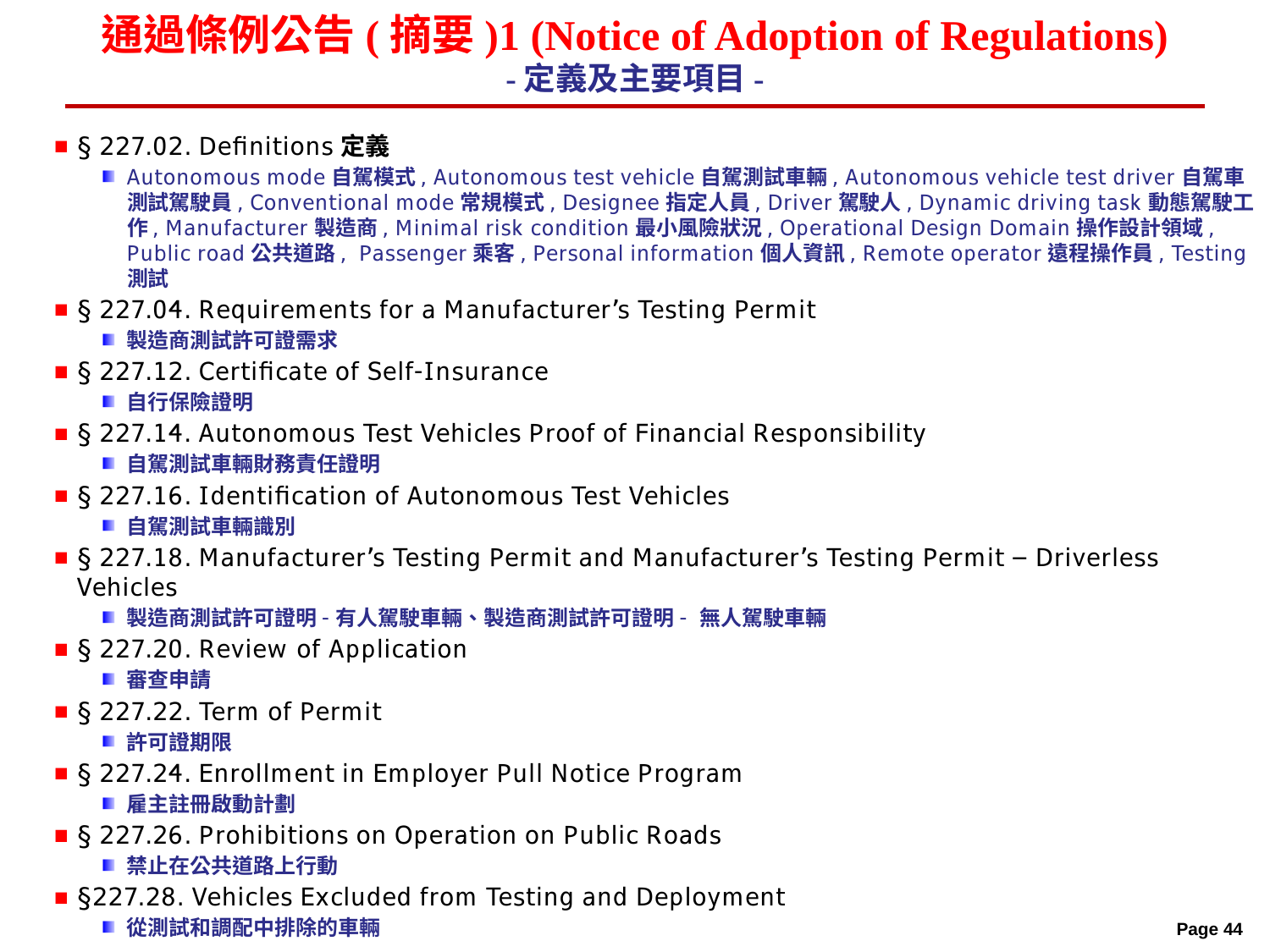

# 通過條例公告(摘要)1 (Notice of Adoption of Regulations) -定義及主要項目-
§ 227.02. Definitions定義
Autonomous mode自駕模式, Autonomous test vehicle自駕測試車輛, Autonomous vehicle test driver自駕車測試駕駛員, Conventional mode常規模式, Designee指定人員, Driver駕駛人, Dynamic driving task動態駕駛工作, Manufacturer製造商, Minimal risk condition最小風險狀況, Operational Design Domain操作設計領域, Public road公共道路,  Passenger乘客, Personal information個人資訊, Remote operator遠程操作員, Testing測試
§ 227.04. Requirements for a Manufacturer’s Testing Permit
製造商測試許可證需求
§ 227.12. Certificate of Self-Insurance
自行保險證明
§ 227.14. Autonomous Test Vehicles Proof of Financial Responsibility
自駕測試車輛財務責任證明
§ 227.16. Identification of Autonomous Test Vehicles
自駕測試車輛識別
§ 227.18. Manufacturer’s Testing Permit and Manufacturer’s Testing Permit – Driverless Vehicles
製造商測試許可證明-有人駕駛車輛、製造商測試許可證明- 無人駕駛車輛
§ 227.20. Review of Application
審查申請
§ 227.22. Term of Permit
許可證期限
§ 227.24. Enrollment in Employer Pull Notice Program
雇主註冊啟動計劃
§ 227.26. Prohibitions on Operation on Public Roads
禁止在公共道路上行動
§227.28. Vehicles Excluded from Testing and Deployment
從測試和調配中排除的車輛